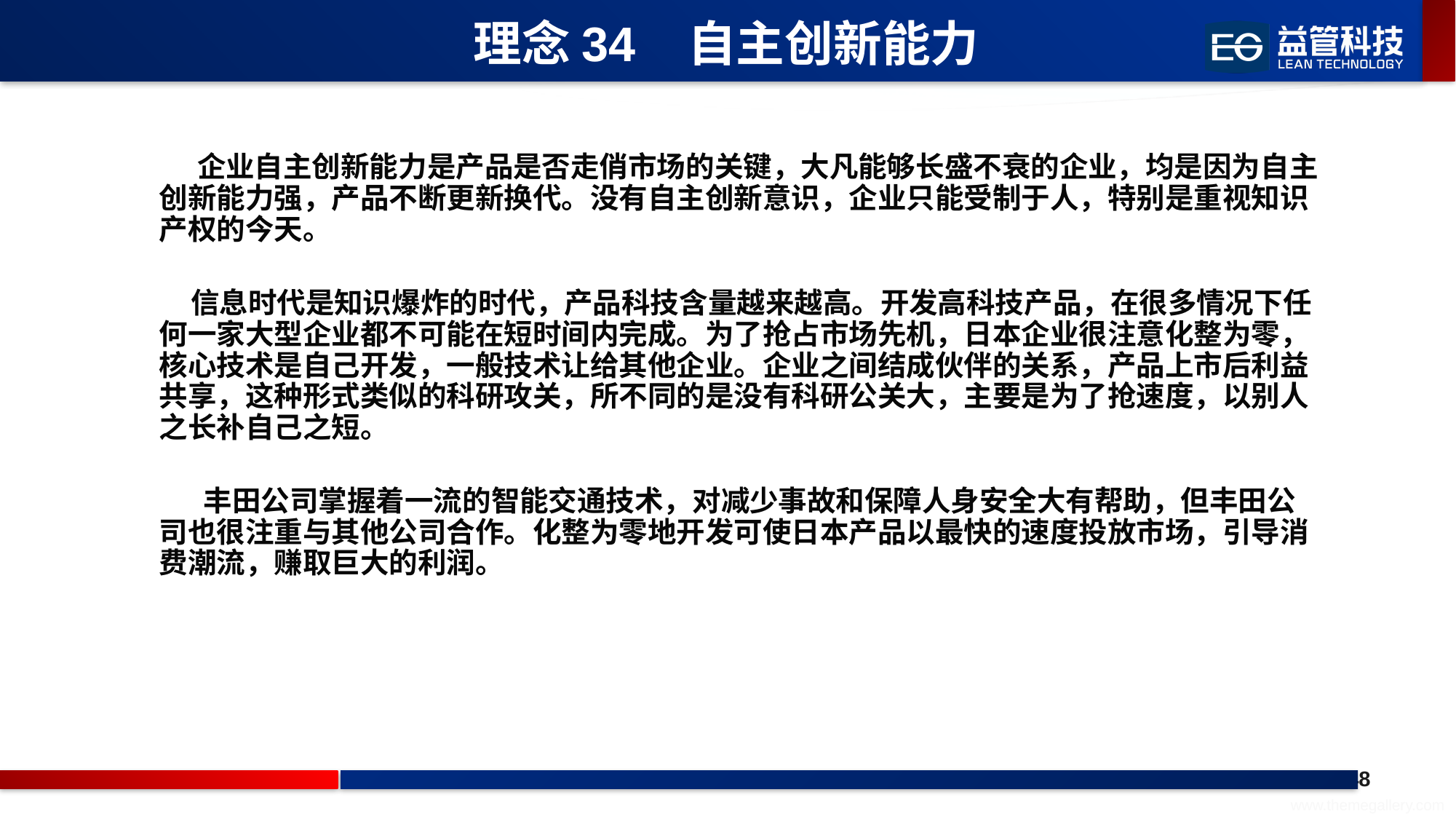

# 理念34   自主创新能力
           企业自主创新能力是产品是否走俏市场的关键，大凡能够长盛不衰的企业，均是因为自主创新能力强，产品不断更新换代。没有自主创新意识，企业只能受制于人，特别是重视知识产权的今天。

          信息时代是知识爆炸的时代，产品科技含量越来越高。开发高科技产品，在很多情况下任何一家大型企业都不可能在短时间内完成。为了抢占市场先机，日本企业很注意化整为零，核心技术是自己开发，一般技术让给其他企业。企业之间结成伙伴的关系，产品上市后利益共享，这种形式类似的科研攻关，所不同的是没有科研公关大，主要是为了抢速度，以别人之长补自己之短。

            丰田公司掌握着一流的智能交通技术，对减少事故和保障人身安全大有帮助，但丰田公司也很注重与其他公司合作。化整为零地开发可使日本产品以最快的速度投放市场，引导消费潮流，赚取巨大的利润。